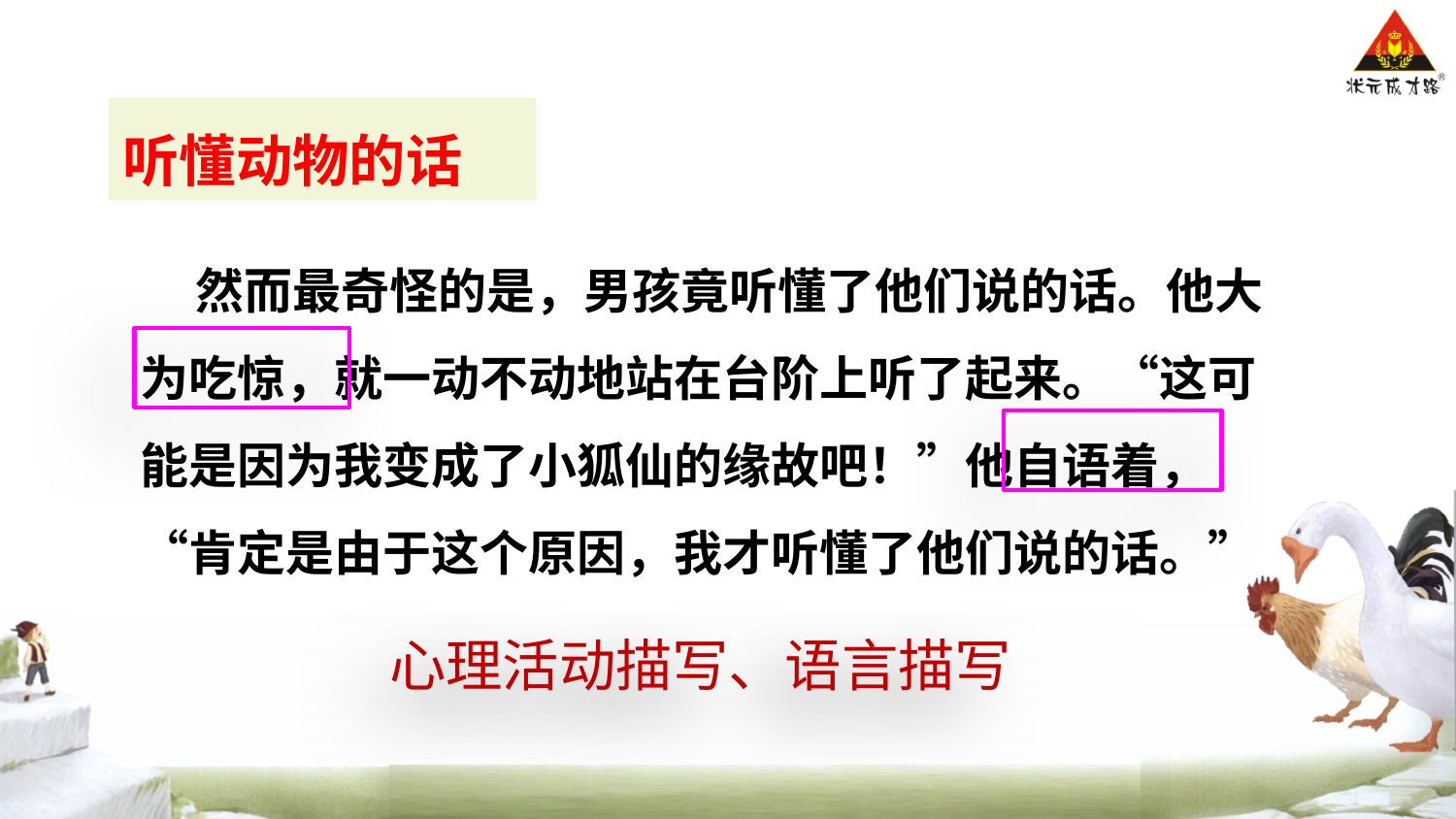

听懂动物的话
    然而最奇怪的是，男孩竟听懂了他们说的话。他大为吃惊，就一动不动地站在台阶上听了起来。“这可能是因为我变成了小狐仙的缘故吧！”他自语着，“肯定是由于这个原因，我才听懂了他们说的话。”

心理活动描写、语言描写